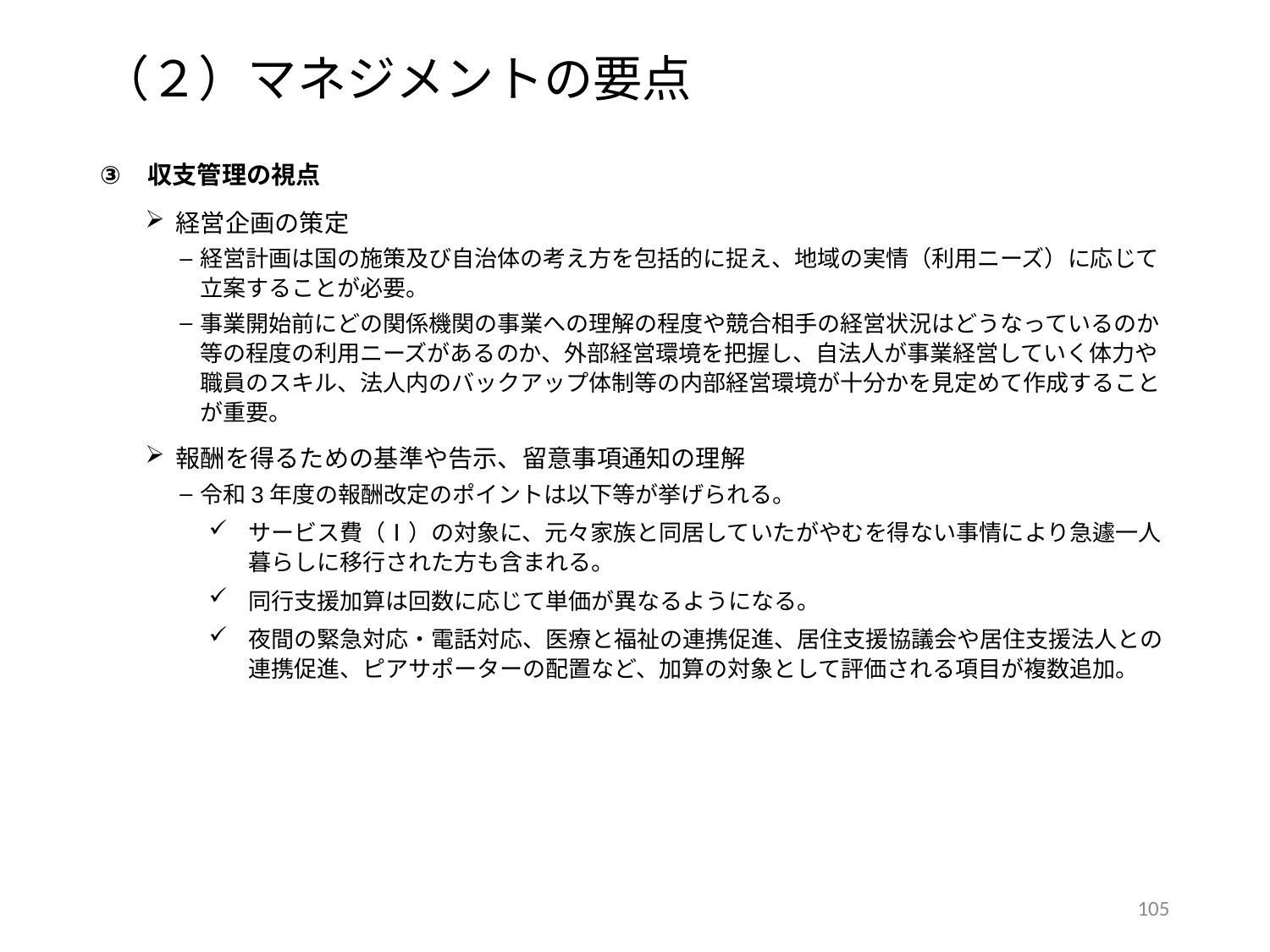

（２）マネジメントの要点
収支管理の視点
経営企画の策定
経営計画は国の施策及び自治体の考え方を包括的に捉え、地域の実情（利用ニーズ）に応じて立案することが必要。
事業開始前にどの関係機関の事業への理解の程度や競合相手の経営状況はどうなっているのか等の程度の利用ニーズがあるのか、外部経営環境を把握し、自法人が事業経営していく体力や職員のスキル、法人内のバックアップ体制等の内部経営環境が十分かを見定めて作成することが重要。
報酬を得るための基準や告示、留意事項通知の理解
令和3年度の報酬改定のポイントは以下等が挙げられる。
サービス費（Ⅰ）の対象に、元々家族と同居していたがやむを得ない事情により急遽一人暮らしに移行された方も含まれる。
同行支援加算は回数に応じて単価が異なるようになる。
夜間の緊急対応・電話対応、医療と福祉の連携促進、居住支援協議会や居住支援法人との連携促進、ピアサポーターの配置など、加算の対象として評価される項目が複数追加。
105